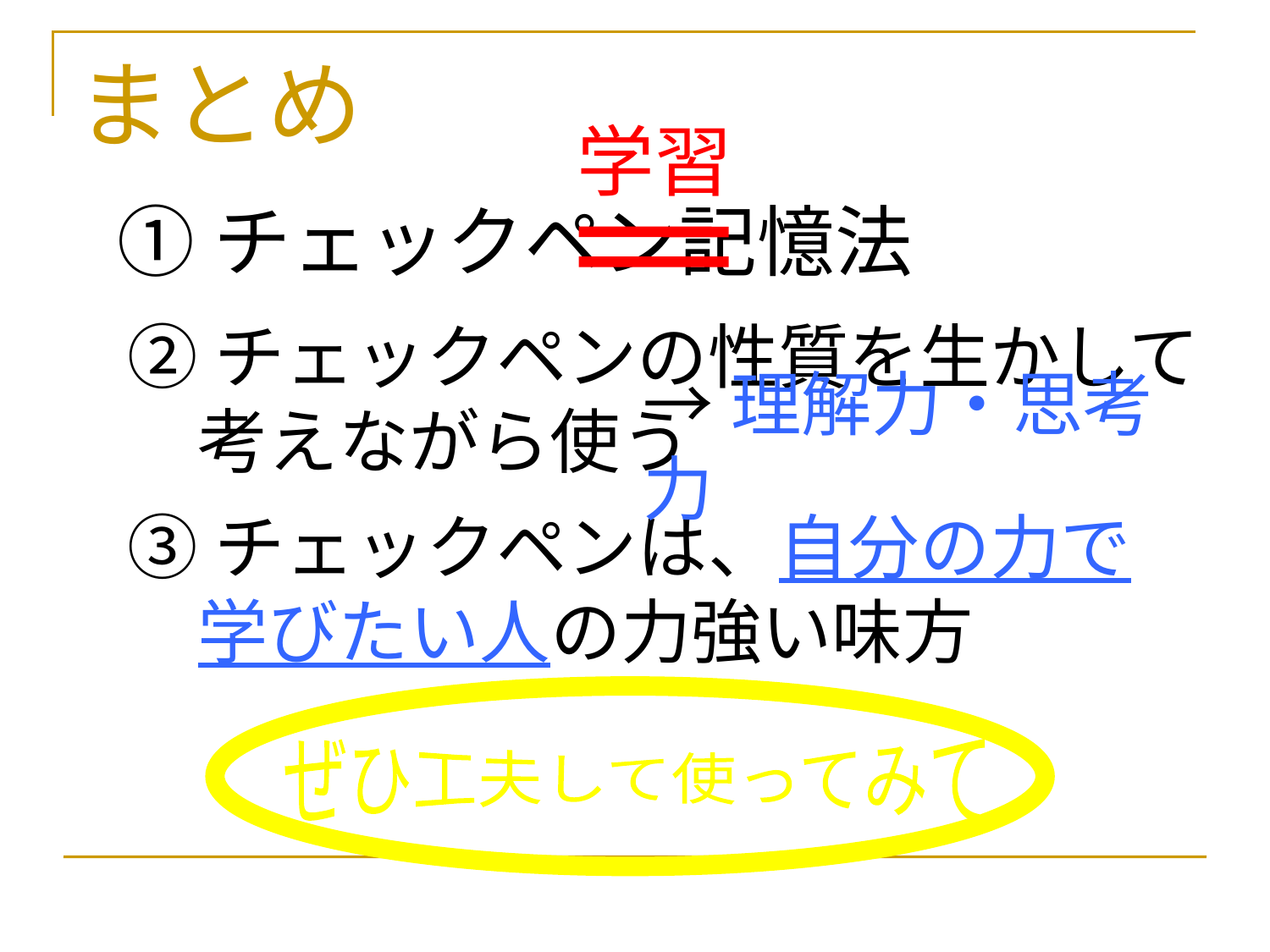

# まとめ
学習

①チェックペン記憶法

②チェックペンの性質を生かして
　考えながら使う
→理解力・思考力
③チェックペンは、自分の力で
　学びたい人の力強い味方

ぜひ工夫して使ってみて